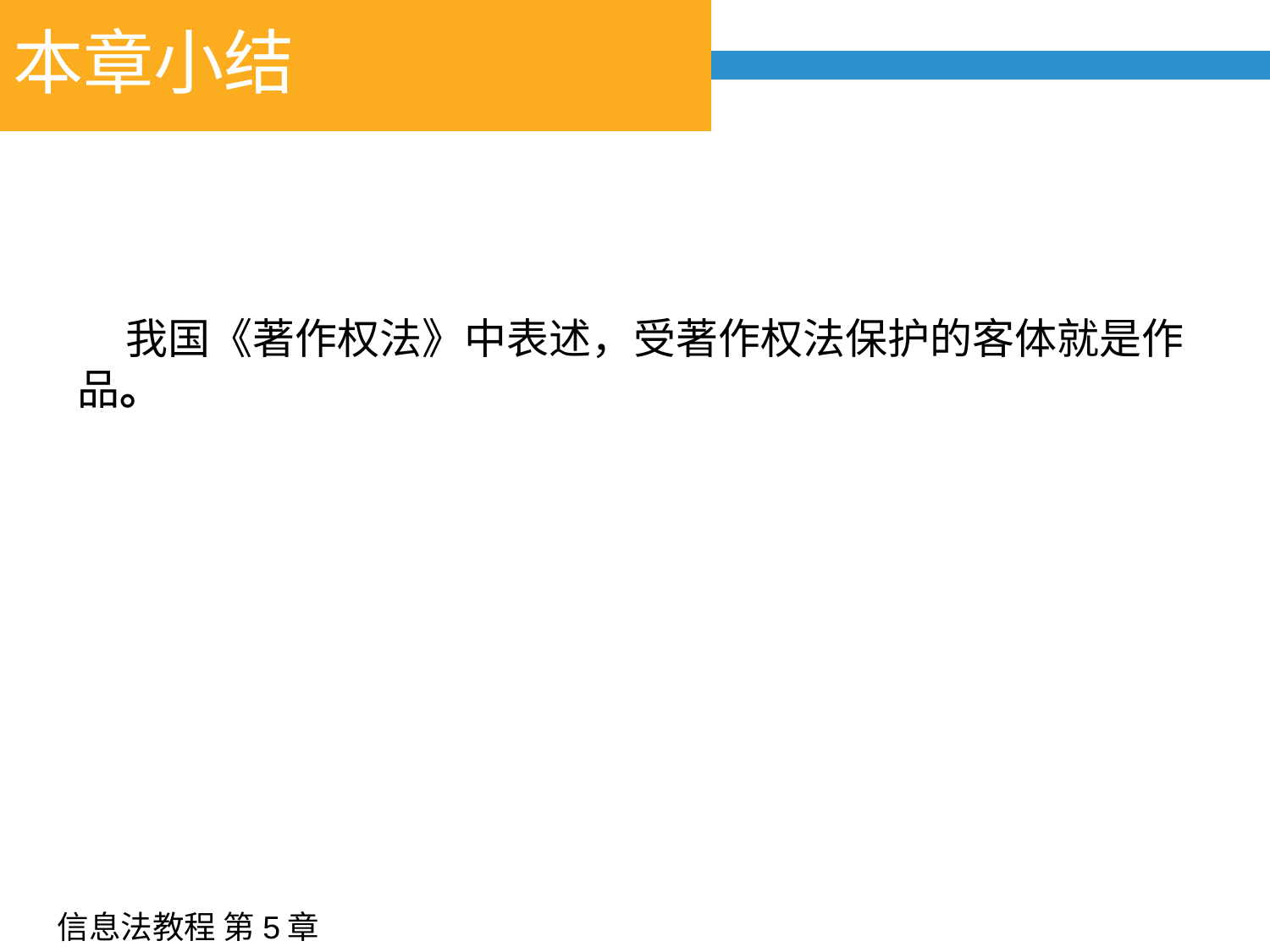

# 本章小结
    我国《著作权法》中表述，受著作权法保护的客体就是作品。

信息法教程 第5章